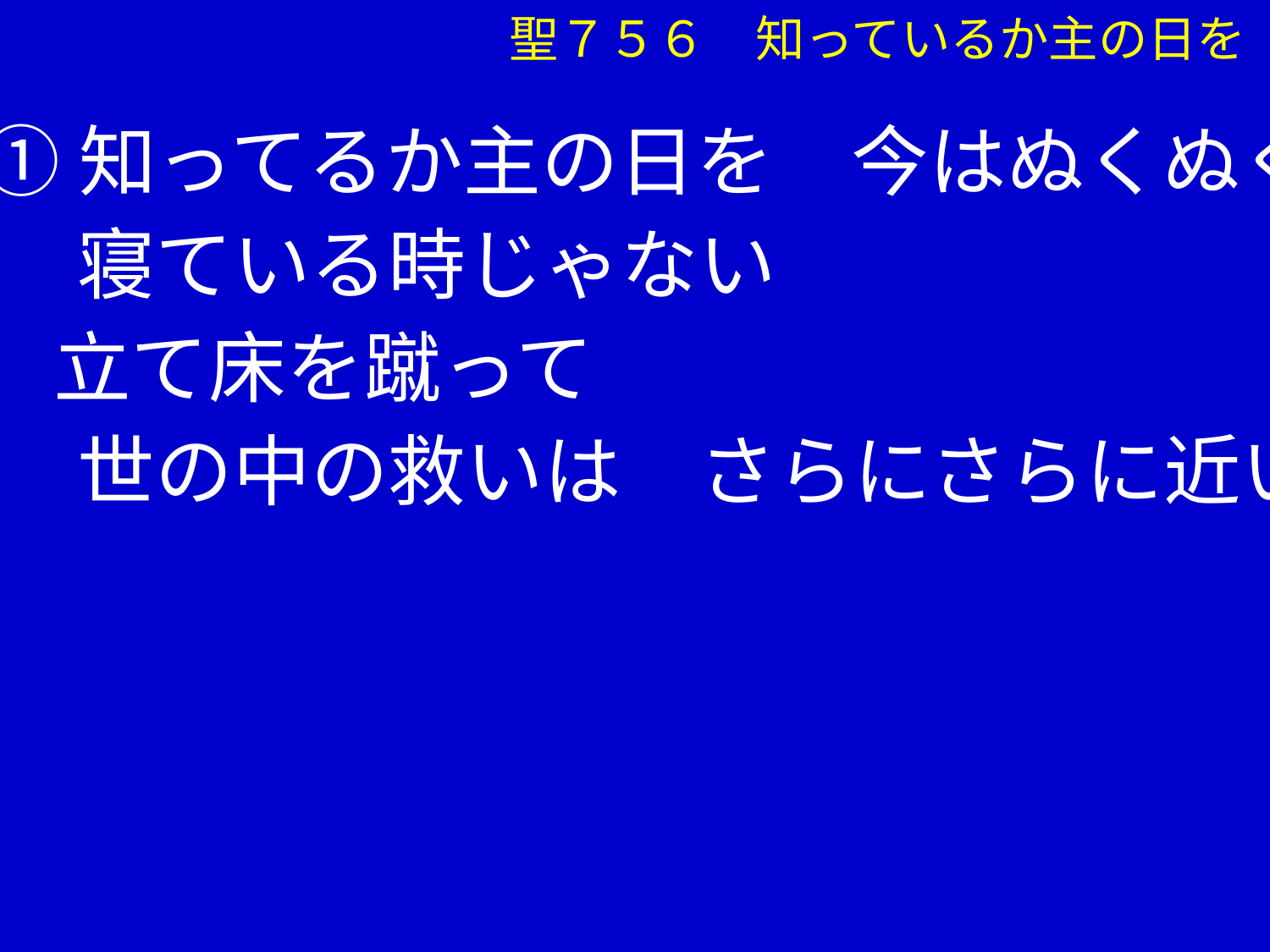

聖７５６　知っているか主の日を
①知ってるか主の日を　今はぬくぬく
　 寝ている時じゃない
   立て床を蹴って
　 世の中の救いは　さらにさらに近い